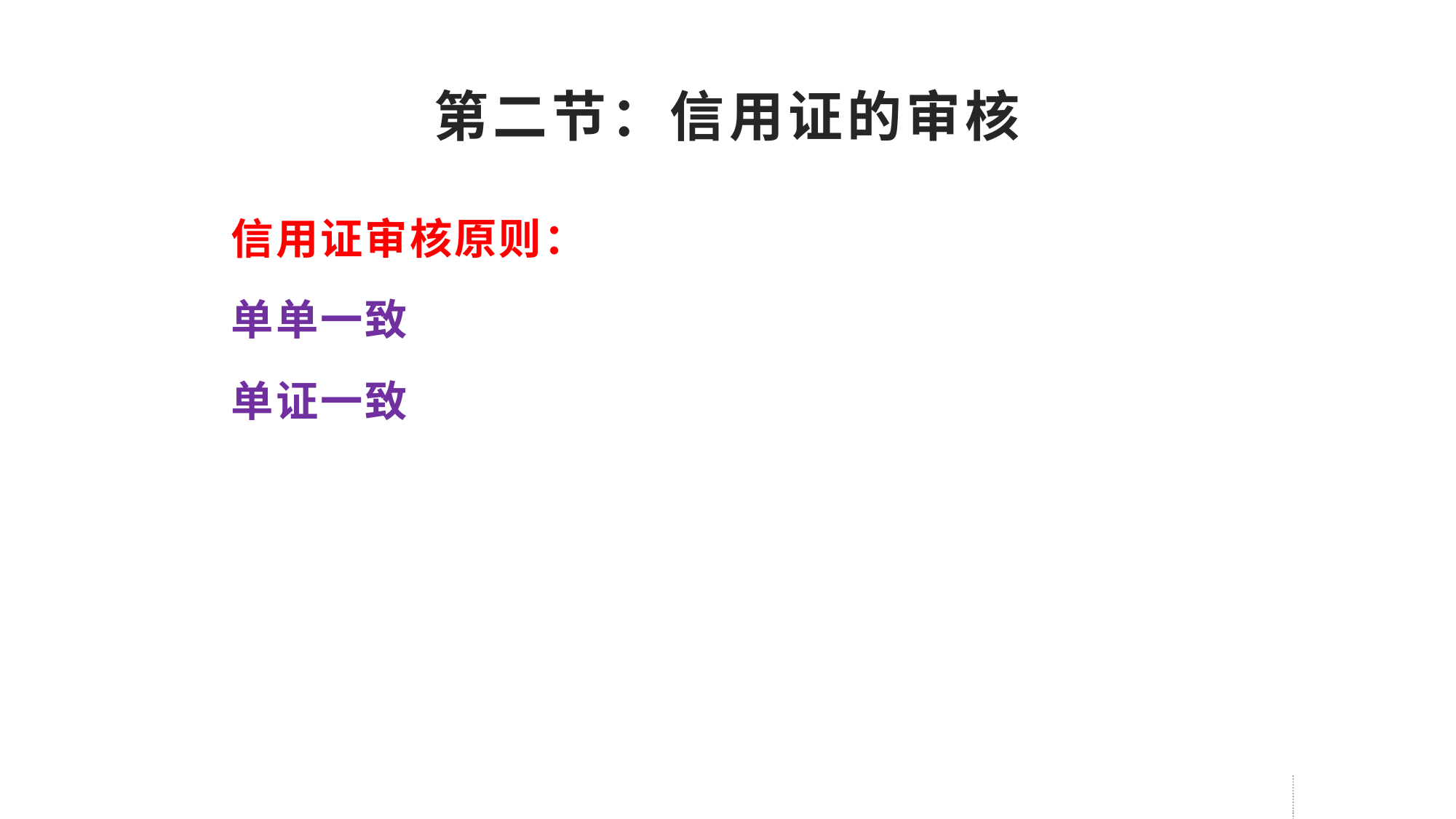

# 第二节：信用证的审核
信用证审核原则：
单单一致
单证一致
棠挥仅泽松机结情伴岗多纵铝槽谐胆勇远佃缄账桩酪矢需帮屋饱举除一残第二章信用证第二章信用证